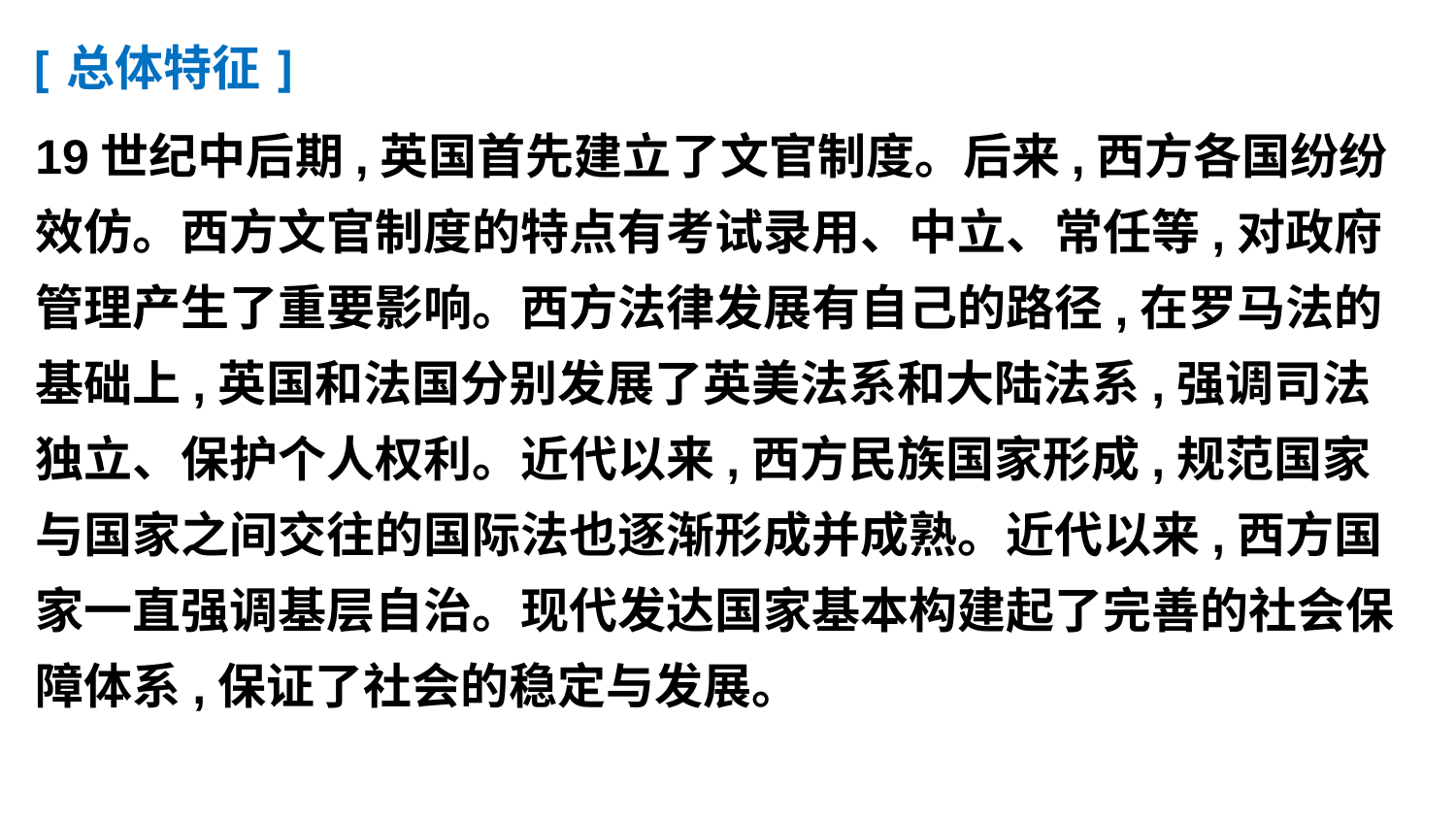

[总体特征]
19世纪中后期,英国首先建立了文官制度。后来,西方各国纷纷效仿。西方文官制度的特点有考试录用、中立、常任等,对政府管理产生了重要影响。西方法律发展有自己的路径,在罗马法的基础上,英国和法国分别发展了英美法系和大陆法系,强调司法独立、保护个人权利。近代以来,西方民族国家形成,规范国家与国家之间交往的国际法也逐渐形成并成熟。近代以来,西方国家一直强调基层自治。现代发达国家基本构建起了完善的社会保障体系,保证了社会的稳定与发展。